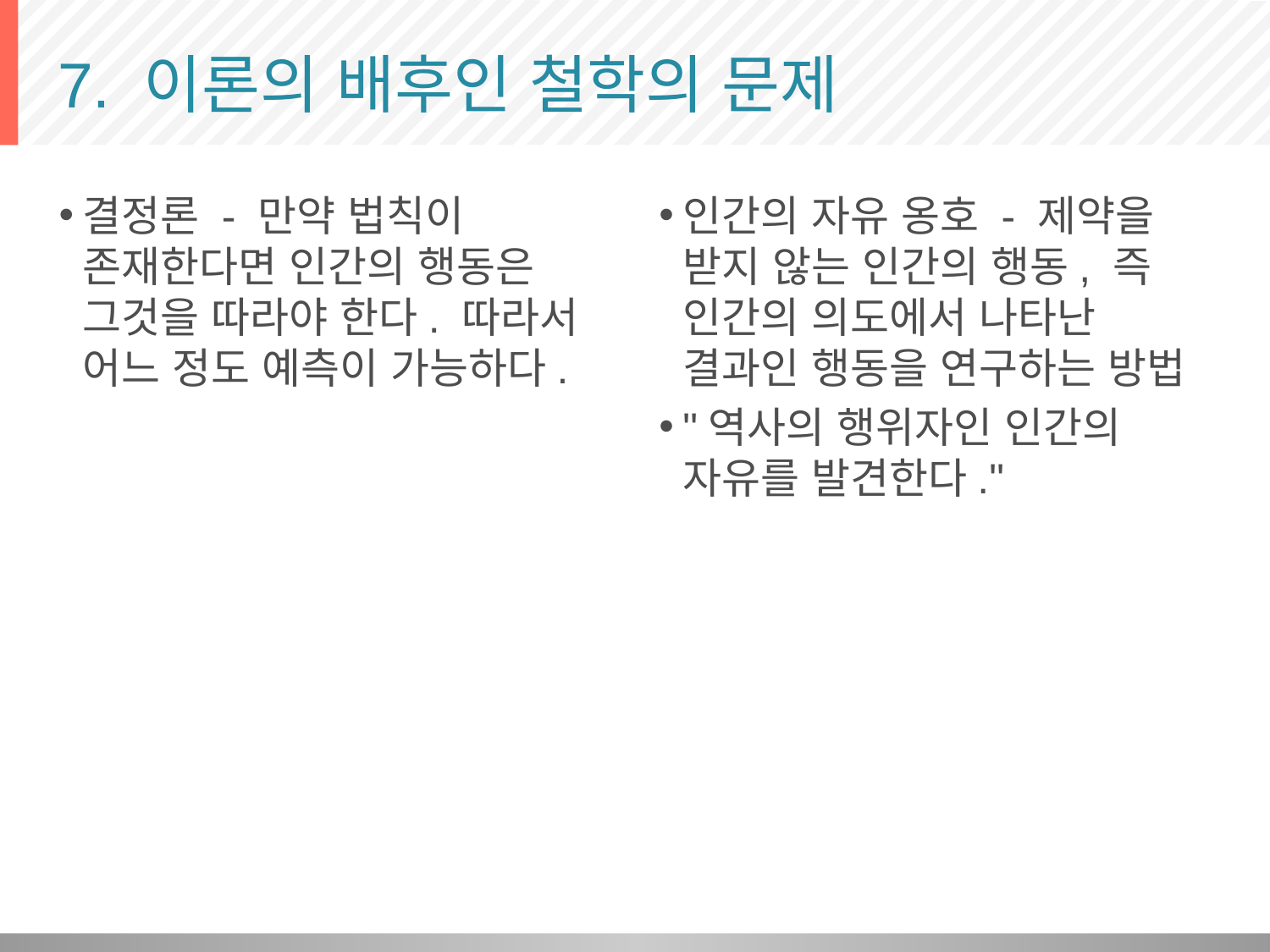

# 7. 이론의 배후인 철학의 문제
결정론 - 만약 법칙이 존재한다면 인간의 행동은 그것을 따라야 한다. 따라서 어느 정도 예측이 가능하다.
인간의 자유 옹호 - 제약을 받지 않는 인간의 행동, 즉 인간의 의도에서 나타난 결과인 행동을 연구하는 방법
"역사의 행위자인 인간의 자유를 발견한다."